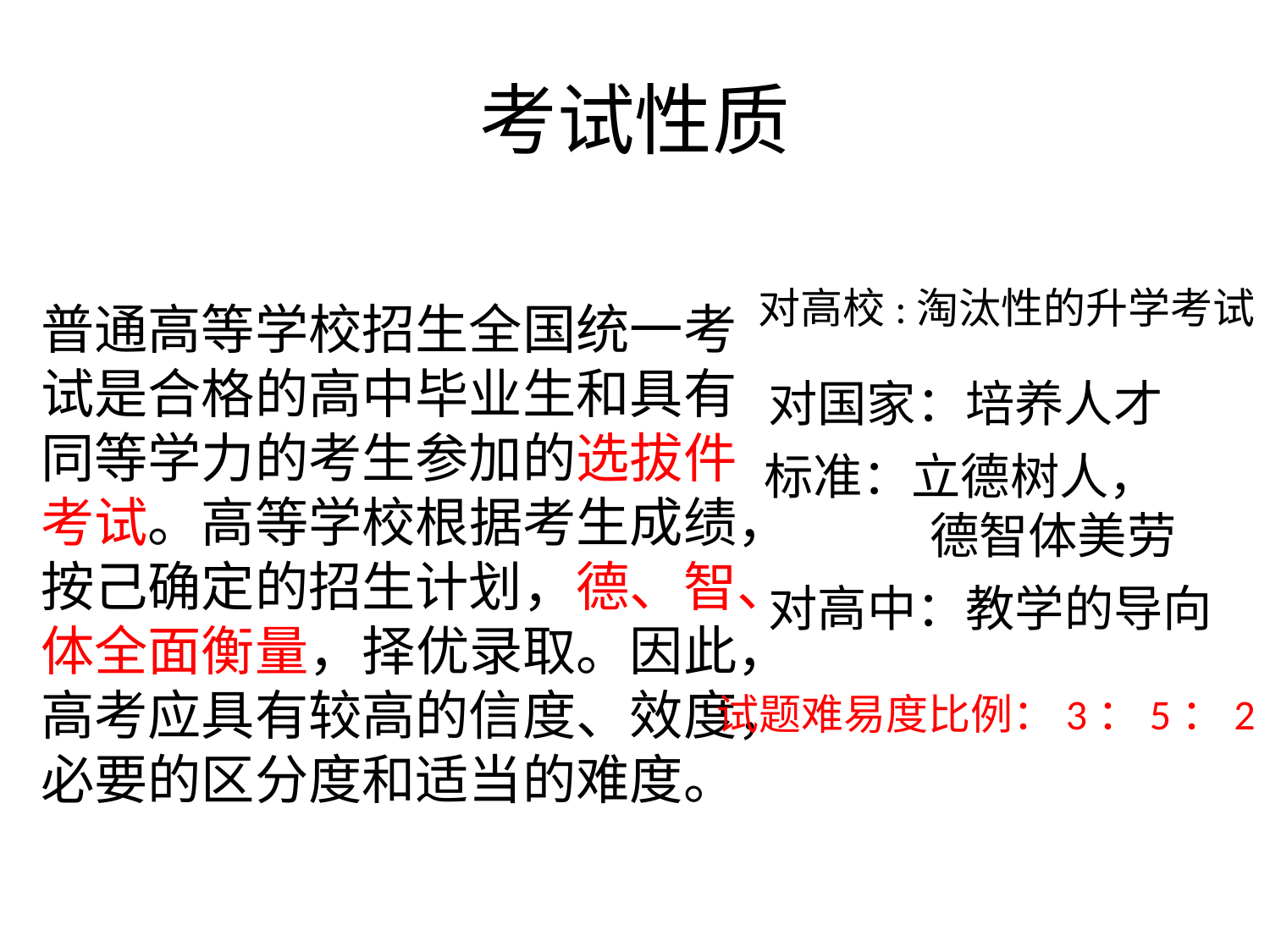

# 考试性质

普通高等学校招生全国统一考试是合格的高中毕业生和具有同等学力的考生参加的选拔件考试。高等学校根据考生成绩，按己确定的招生计划，德、智、体全面衡量，择优录取。因此，高考应具有较高的信度、效度，必要的区分度和适当的难度。
对高校:淘汰性的升学考试
对国家：培养人才
标准：立德树人，
              德智体美劳
对高中：教学的导向
试题难易度比例：3：5：2；